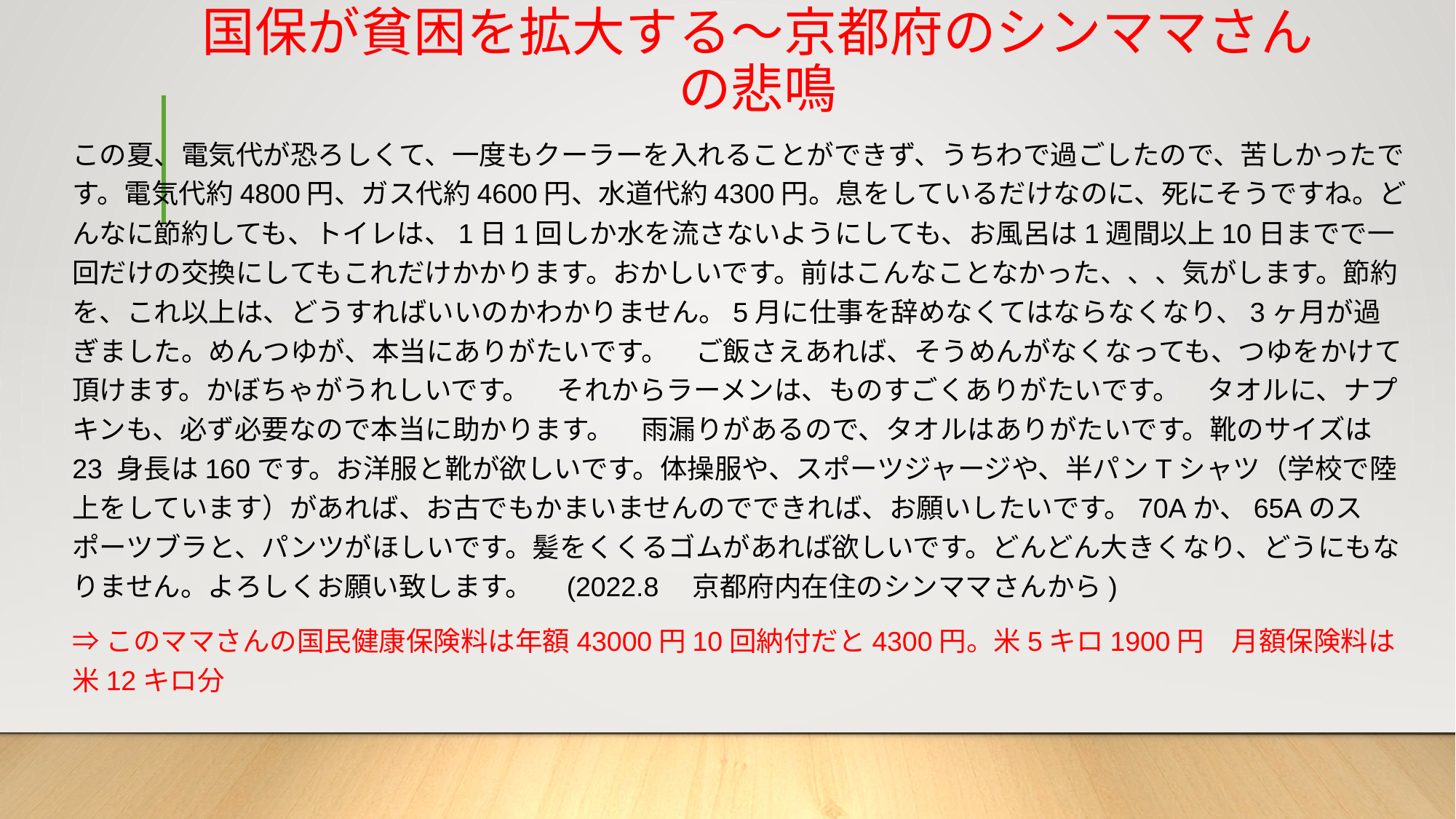

# 国保が貧困を拡大する～京都府のシンママさんの悲鳴
この夏、電気代が恐ろしくて、一度もクーラーを入れることができず、うちわで過ごしたので、苦しかったです。電気代約4800円、ガス代約4600円、水道代約4300円。息をしているだけなのに、死にそうですね。どんなに節約しても、トイレは、1日1回しか水を流さないようにしても、お風呂は1週間以上10日までで一回だけの交換にしてもこれだけかかります。おかしいです。前はこんなことなかった、、、気がします。節約を、これ以上は、どうすればいいのかわかりません。5月に仕事を辞めなくてはならなくなり、3ヶ月が過ぎました。めんつゆが、本当にありがたいです。　ご飯さえあれば、そうめんがなくなっても、つゆをかけて頂けます。かぼちゃがうれしいです。　それからラーメンは、ものすごくありがたいです。　タオルに、ナプキンも、必ず必要なので本当に助かります。　雨漏りがあるので、タオルはありがたいです。靴のサイズは23 身長は160です。お洋服と靴が欲しいです。体操服や、スポーツジャージや、半パンTシャツ（学校で陸上をしています）があれば、お古でもかまいませんのでできれば、お願いしたいです。70Aか、65Aのスポーツブラと、パンツがほしいです。髪をくくるゴムがあれば欲しいです。どんどん大きくなり、どうにもなりません。よろしくお願い致します。　(2022.8　京都府内在住のシンママさんから)
⇒このママさんの国民健康保険料は年額43000円10回納付だと4300円。米5キロ1900円　月額保険料は米12キロ分